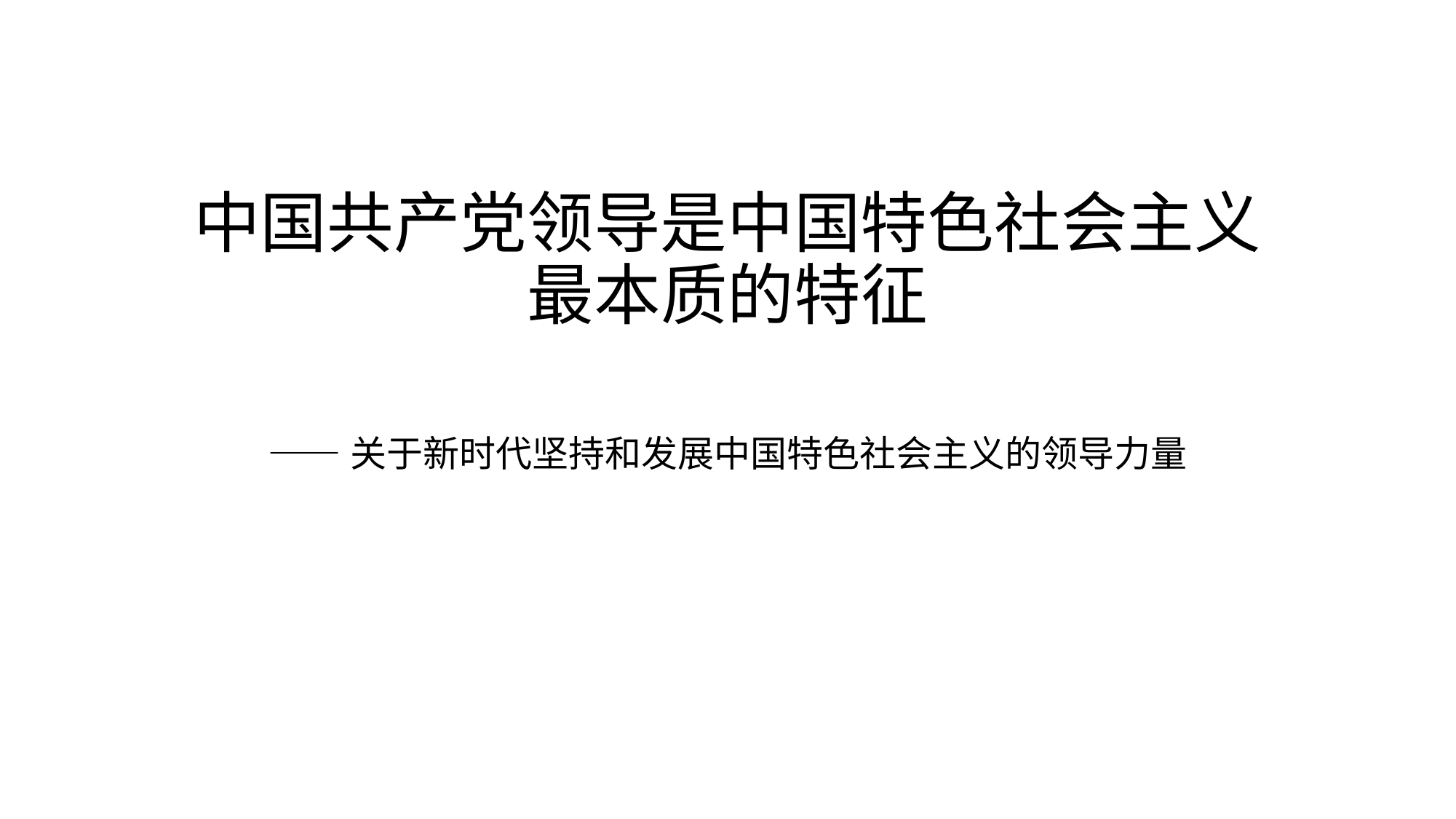

# 中国共产党领导是中国特色社会主义最本质的特征
——关于新时代坚持和发展中国特色社会主义的领导力量